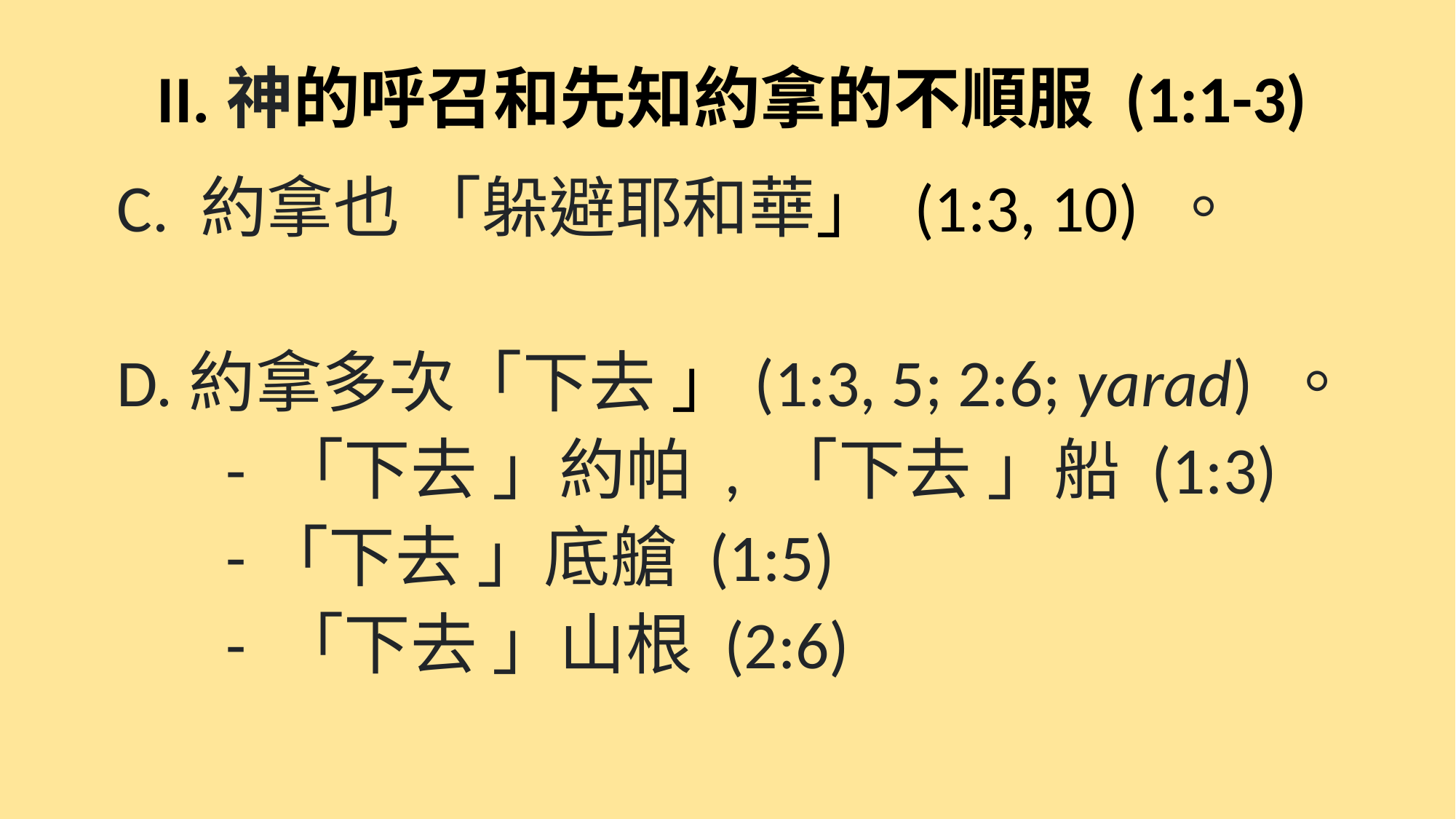

# II.神的呼召和先知約拿的不順服 (1:1-3)
C. 約拿也 「躲避耶和華」 (1:3, 10) 。

D.約拿多次「下去 」(1:3, 5; 2:6; yarad) 。
	- 「下去 」約帕 , 「下去 」船 (1:3)
	-「下去 」底艙 (1:5)
	- 「下去 」山根 (2:6)